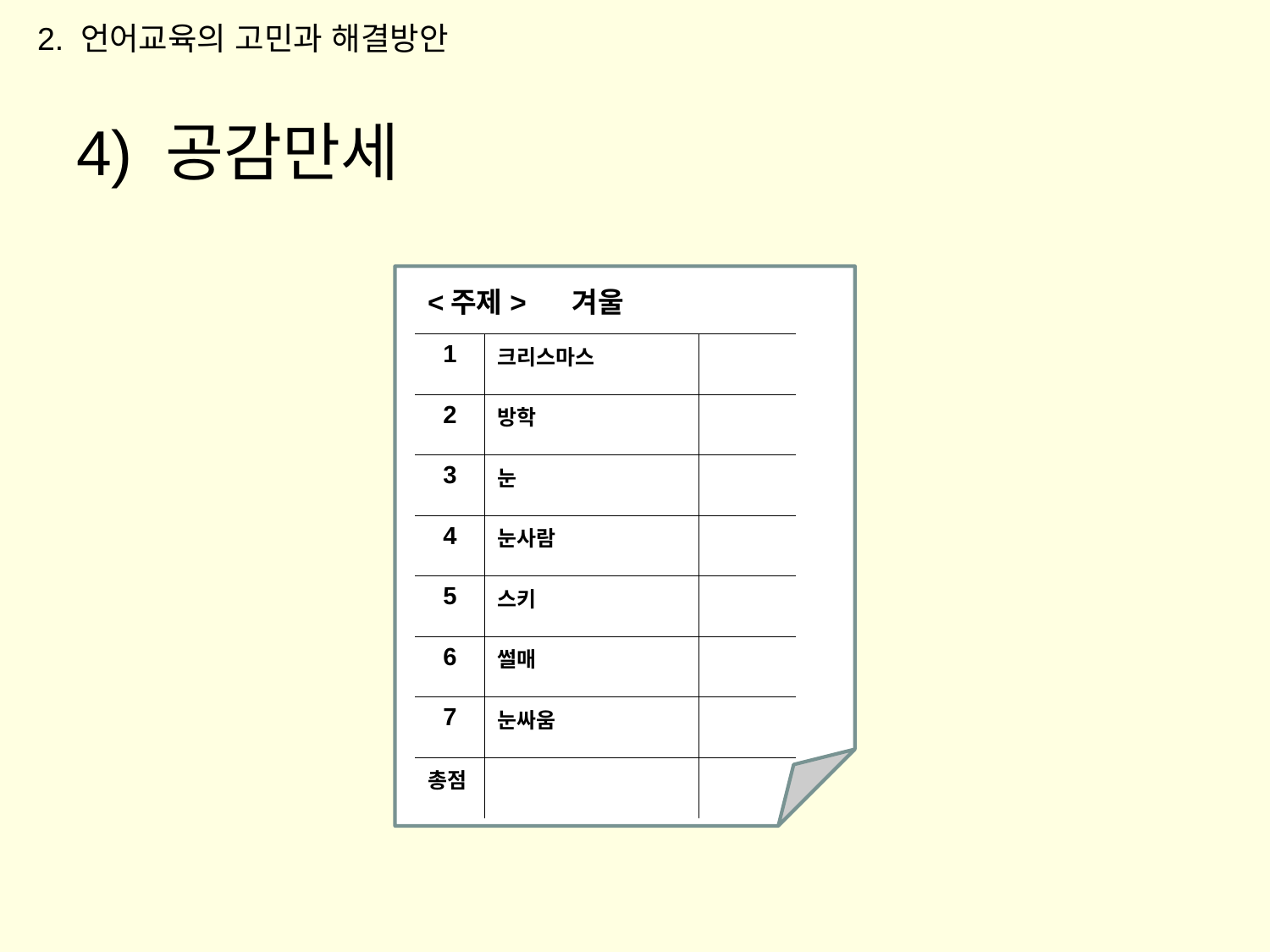

2. 언어교육의 고민과 해결방안

4) 공감만세

| <주제> 겨울 |  |  |
| --- | --- | --- |
| 1 | 크리스마스 |  |
| 2 | 방학 |  |
| 3 | 눈 |  |
| 4 | 눈사람 |  |
| 5 | 스키 |  |
| 6 | 썰매 |  |
| 7 | 눈싸움 |  |
| 총점 |  |  |